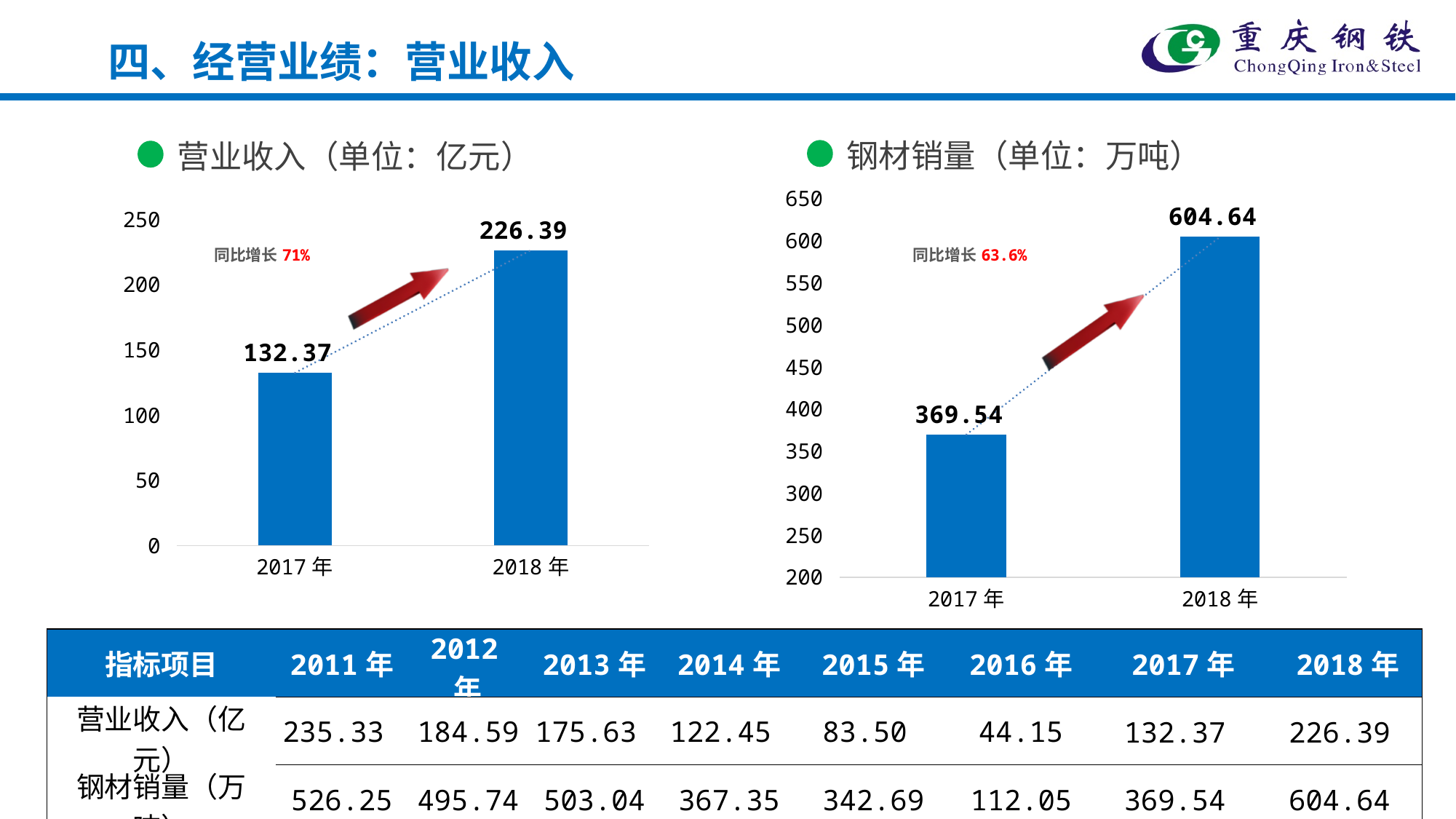

四、经营业绩：营业收入
钢材销量（单位：万吨）
营业收入（单位：亿元）

### Chart

| Category |  |
|---|---|
| 2017年 | 369.54 |
| 2018年 | 604.64 |

### Chart

| Category |  |
|---|---|
| 2017年 | 132.37 |
| 2018年 | 226.39 |
| 指标项目 | 2011年 | 2012年 | 2013年 | 2014年 | 2015年 | 2016年 | 2017年 | 2018年 |
| --- | --- | --- | --- | --- | --- | --- | --- | --- |
| 营业收入（亿元） | 235.33 | 184.59 | 175.63 | 122.45 | 83.50 | 44.15 | 132.37 | 226.39 |
| 钢材销量（万吨） | 526.25 | 495.74 | 503.04 | 367.35 | 342.69 | 112.05 | 369.54 | 604.64 |